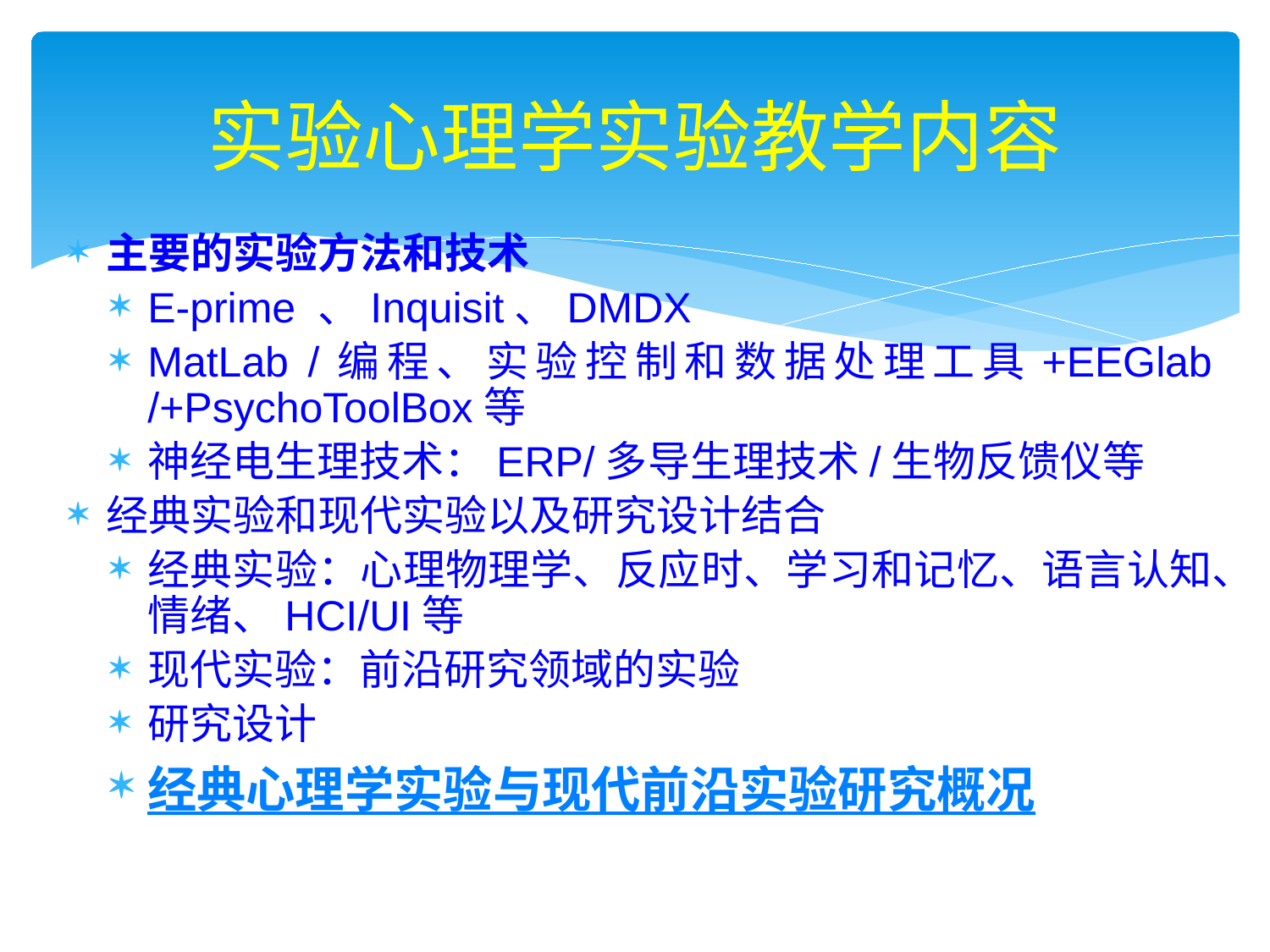

# 实验心理学实验教学内容
主要的实验方法和技术
E-prime 、Inquisit、DMDX
MatLab /编程、实验控制和数据处理工具+EEGlab /+PsychoToolBox等
神经电生理技术：ERP/多导生理技术/生物反馈仪等
经典实验和现代实验以及研究设计结合
经典实验：心理物理学、反应时、学习和记忆、语言认知、情绪、HCI/UI等
现代实验：前沿研究领域的实验
研究设计
经典心理学实验与现代前沿实验研究概况